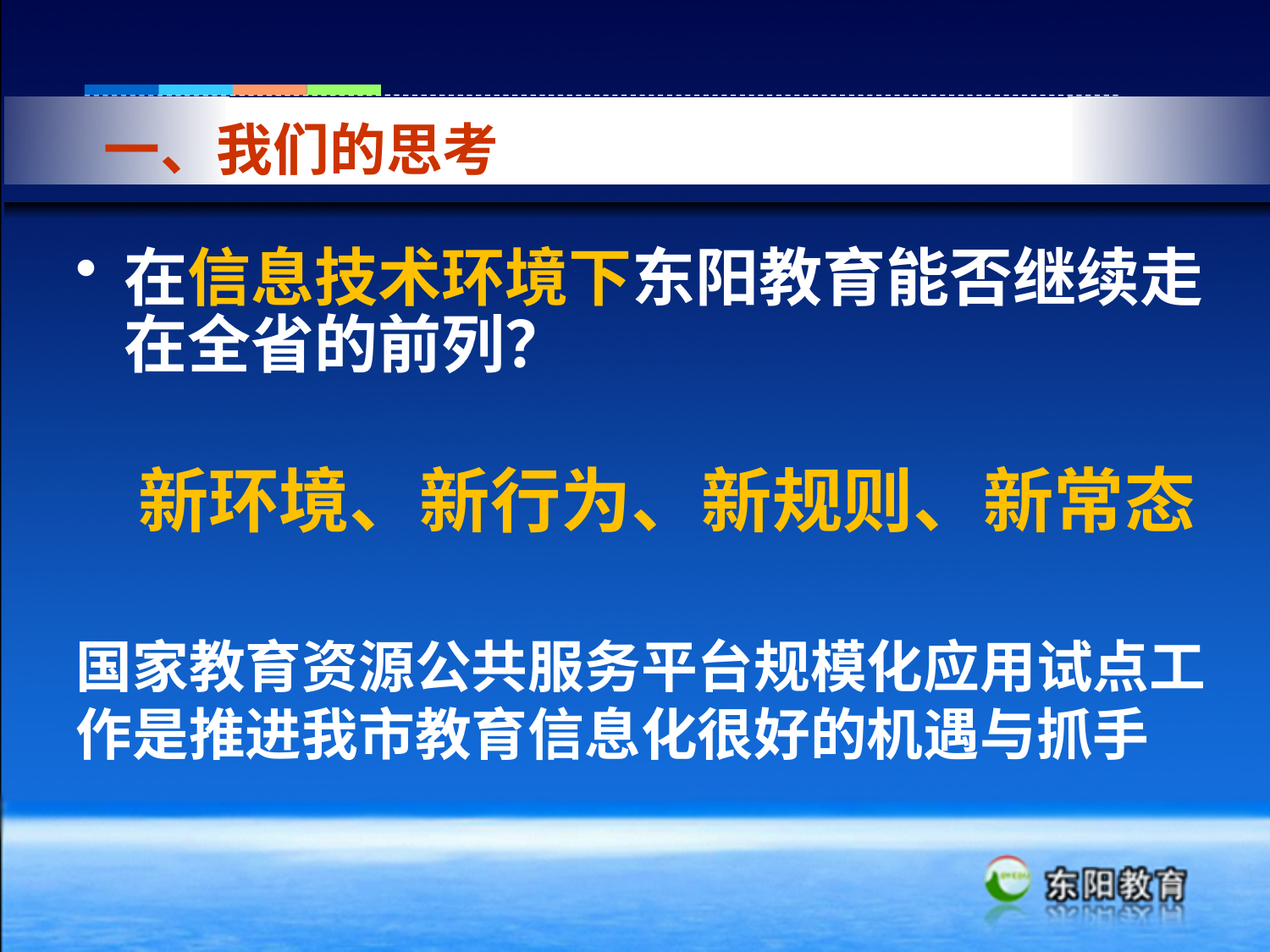

一、我们的思考

在信息技术环境下东阳教育能否继续走在全省的前列？

新环境、新行为、新规则、新常态

国家教育资源公共服务平台规模化应用试点工作是推进我市教育信息化很好的机遇与抓手